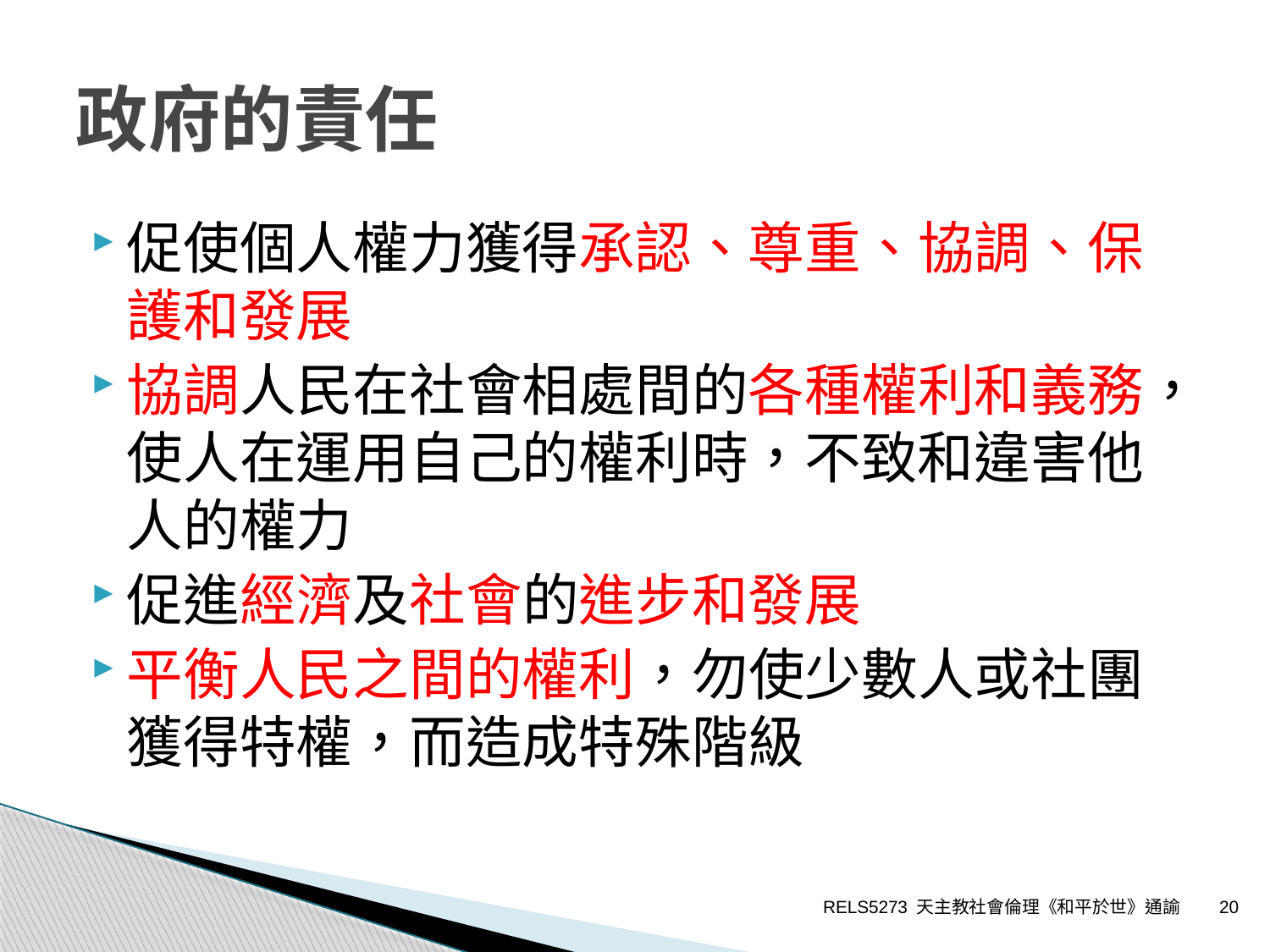

# 政府的責任
促使個人權力獲得承認、尊重、協調、保護和發展
協調人民在社會相處間的各種權利和義務，使人在運用自己的權利時，不致和違害他人的權力
促進經濟及社會的進步和發展
平衡人民之間的權利，勿使少數人或社團獲得特權，而造成特殊階級
RELS5273 天主教社會倫理《和平於世》通諭
20